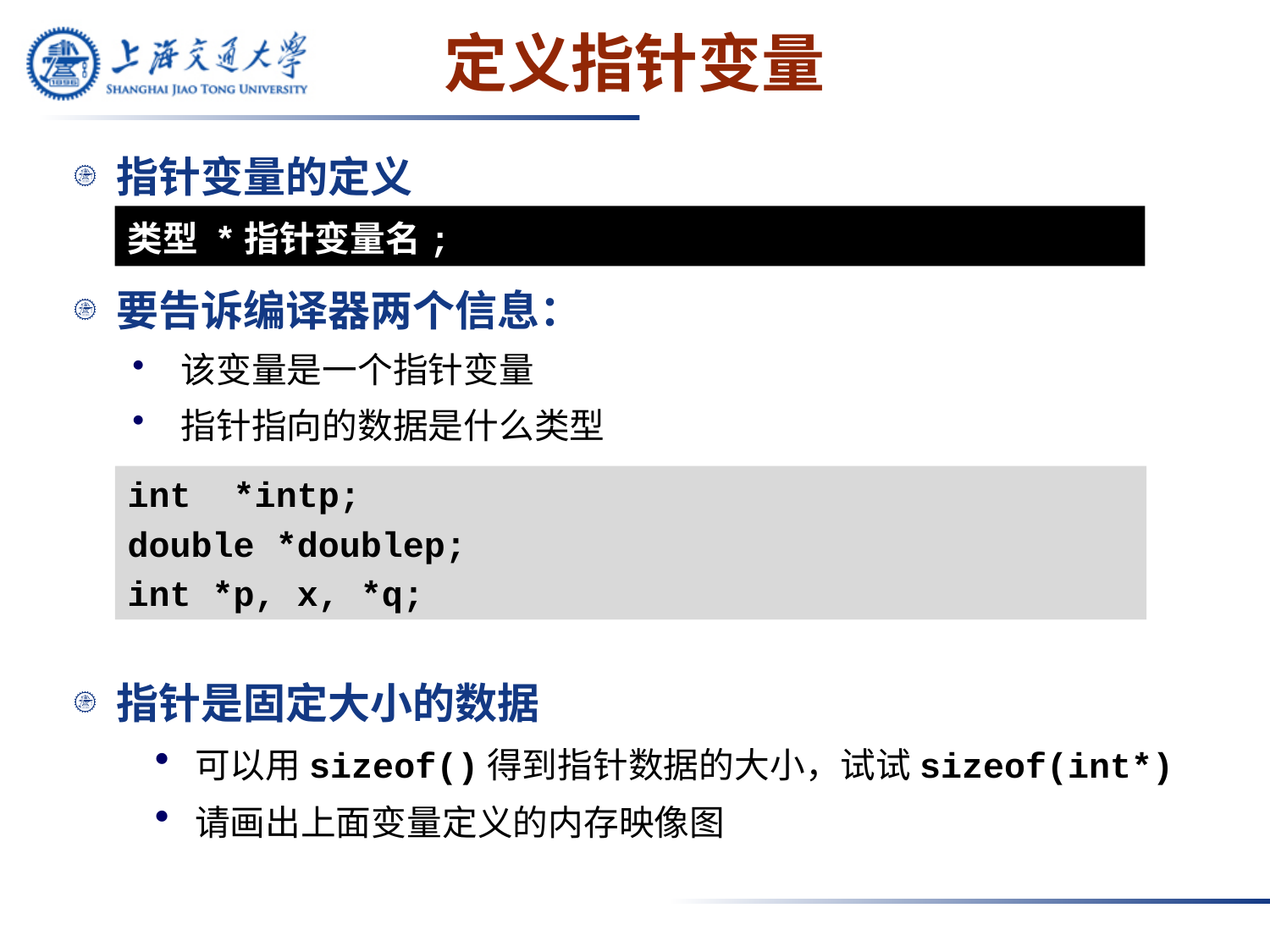

# 定义指针变量
指针变量的定义

要告诉编译器两个信息：
该变量是一个指针变量
指针指向的数据是什么类型

指针是固定大小的数据
可以用sizeof()得到指针数据的大小，试试sizeof(int*)
请画出上面变量定义的内存映像图

类型 *指针变量名;
int  *intp;
double *doublep;
int *p, x, *q;